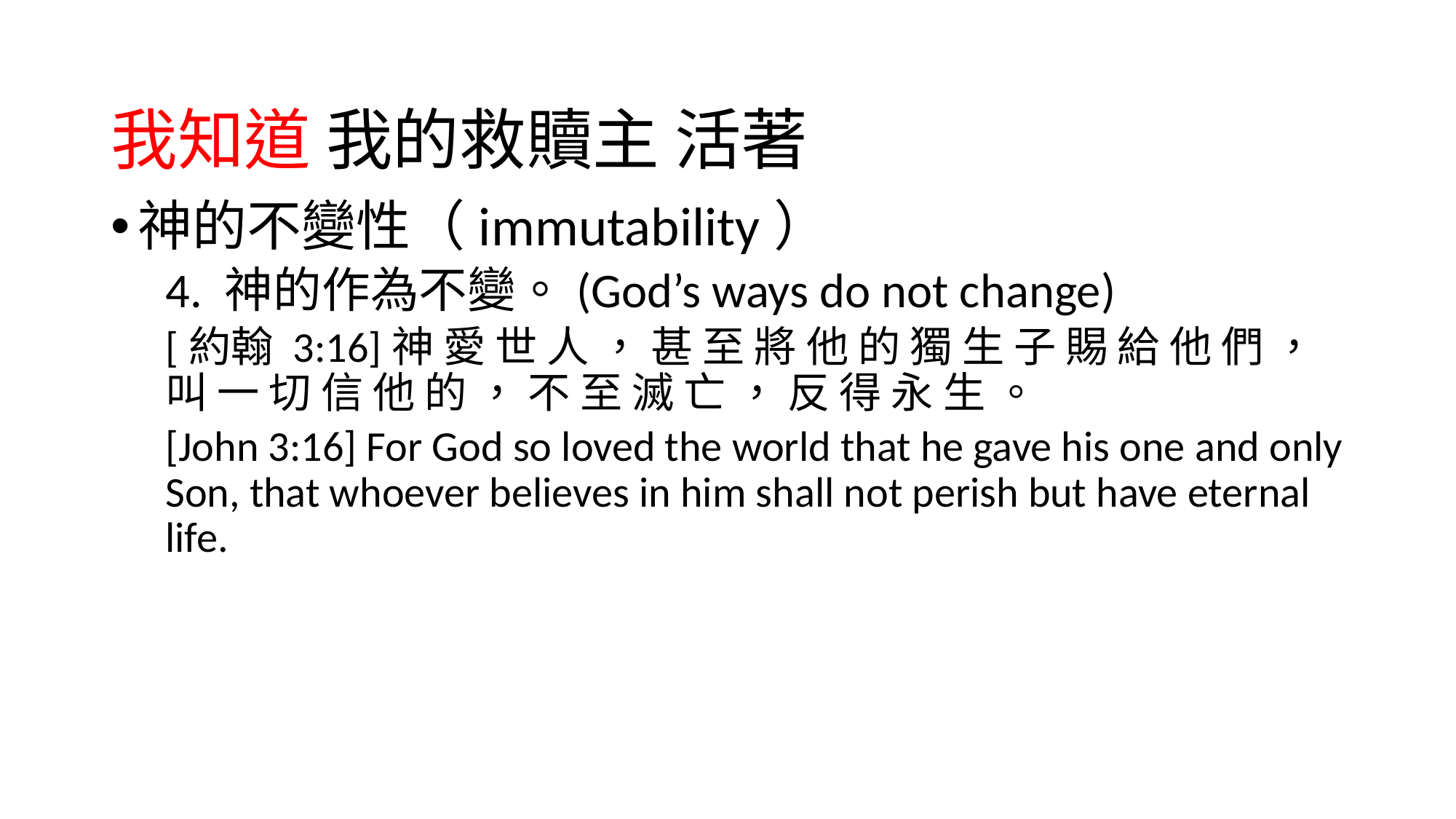

# 我知道 我的救贖主 活著
神的不變性（immutability）
4. 神的作為不變。(God’s ways do not change)
[約翰 3:16]神 愛 世 人 ， 甚 至 將 他 的 獨 生 子 賜 給 他 們 ， 叫 一 切 信 他 的 ， 不 至 滅 亡 ， 反 得 永 生 。
[John 3:16] For God so loved the world that he gave his one and only Son, that whoever believes in him shall not perish but have eternal life.